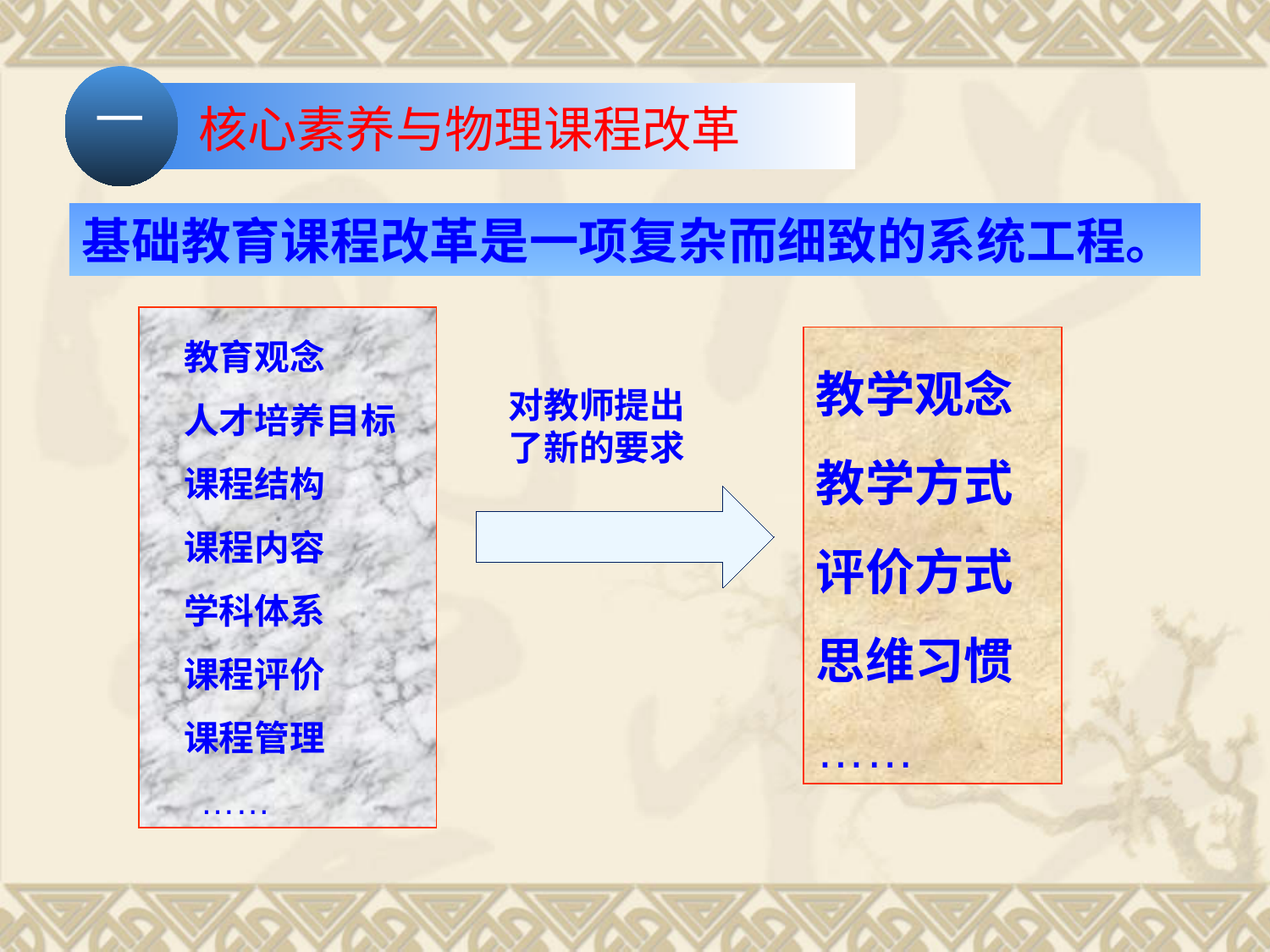

核心素养与物理课程改革
一
基础教育课程改革是一项复杂而细致的系统工程。
   教育观念
   人才培养目标
   课程结构
   课程内容
   学科体系
   课程评价
   课程管理
     ……
教学观念
教学方式
评价方式
思维习惯
……
对教师提出
了新的要求